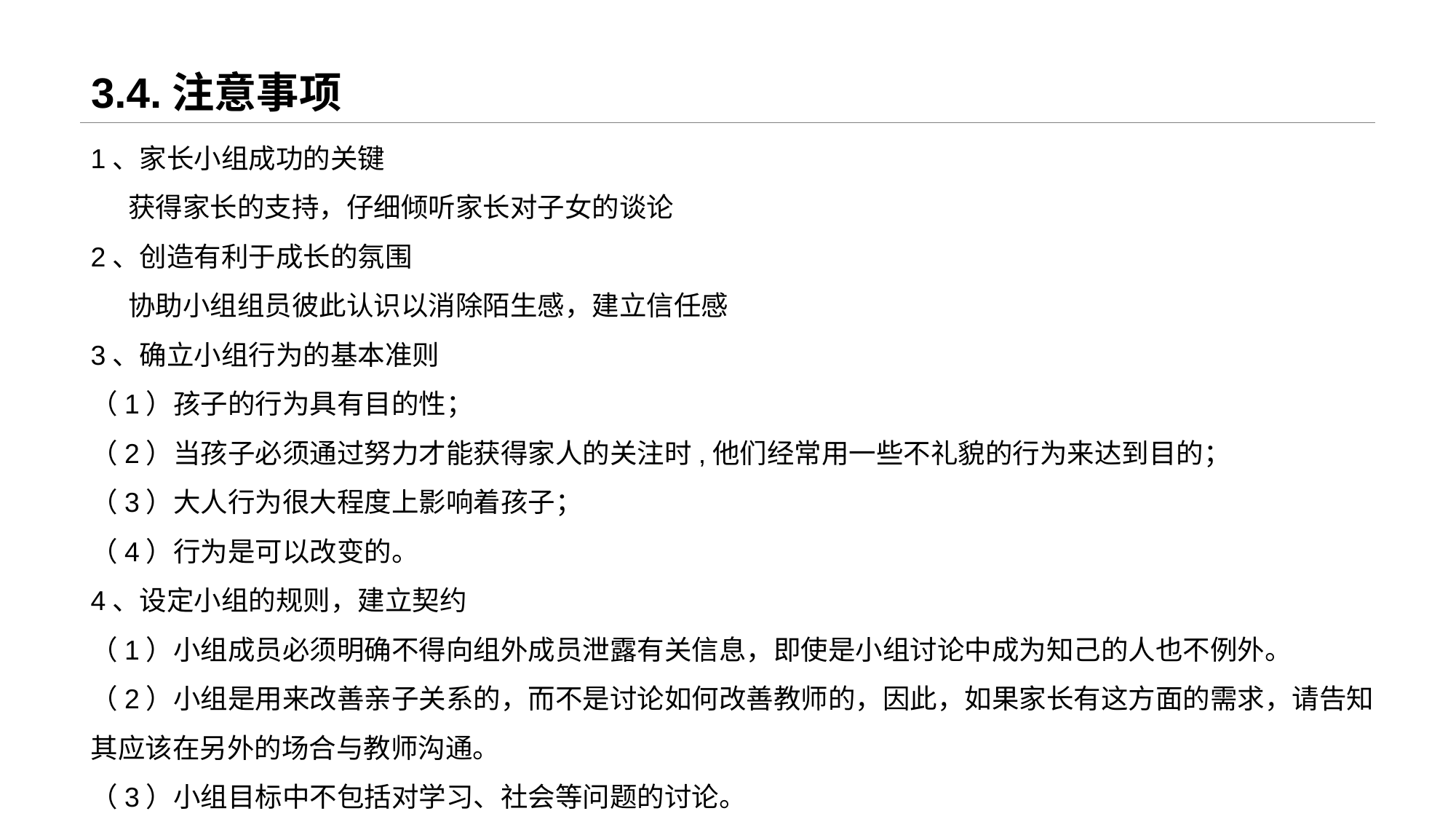

# 3.4.注意事项
1、家长小组成功的关键
     获得家长的支持，仔细倾听家长对子女的谈论
2、创造有利于成长的氛围
     协助小组组员彼此认识以消除陌生感，建立信任感
3、确立小组行为的基本准则
（1）孩子的行为具有目的性；
（2）当孩子必须通过努力才能获得家人的关注时,他们经常用一些不礼貌的行为来达到目的；
（3）大人行为很大程度上影响着孩子；
（4）行为是可以改变的。
4、设定小组的规则，建立契约
（1）小组成员必须明确不得向组外成员泄露有关信息，即使是小组讨论中成为知己的人也不例外。
（2）小组是用来改善亲子关系的，而不是讨论如何改善教师的，因此，如果家长有这方面的需求，请告知其应该在另外的场合与教师沟通。
（3）小组目标中不包括对学习、社会等问题的讨论。